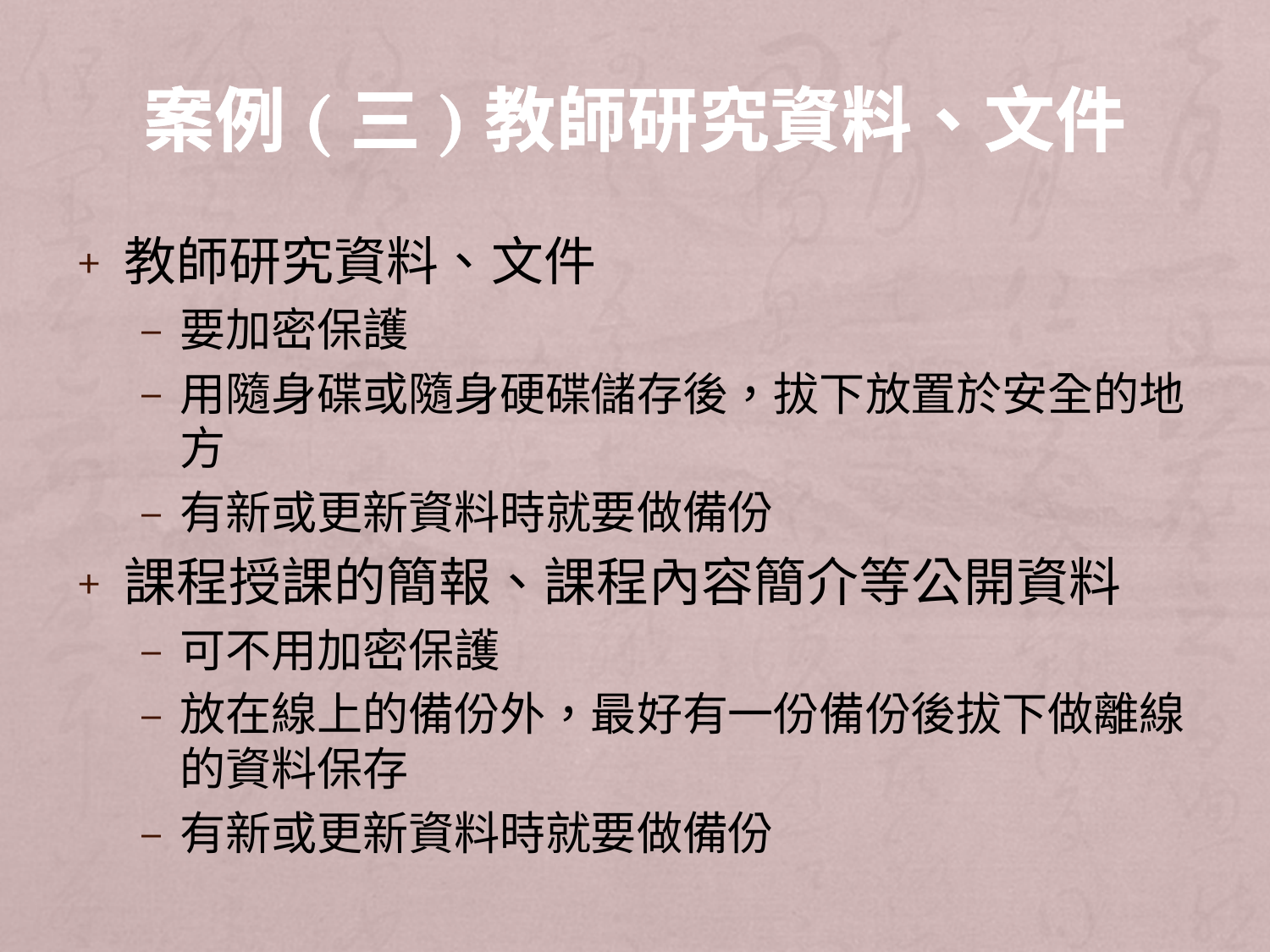

# 案例(三)教師研究資料、文件
教師研究資料、文件
要加密保護
用隨身碟或隨身硬碟儲存後，拔下放置於安全的地方
有新或更新資料時就要做備份
課程授課的簡報、課程內容簡介等公開資料
可不用加密保護
放在線上的備份外，最好有一份備份後拔下做離線的資料保存
有新或更新資料時就要做備份